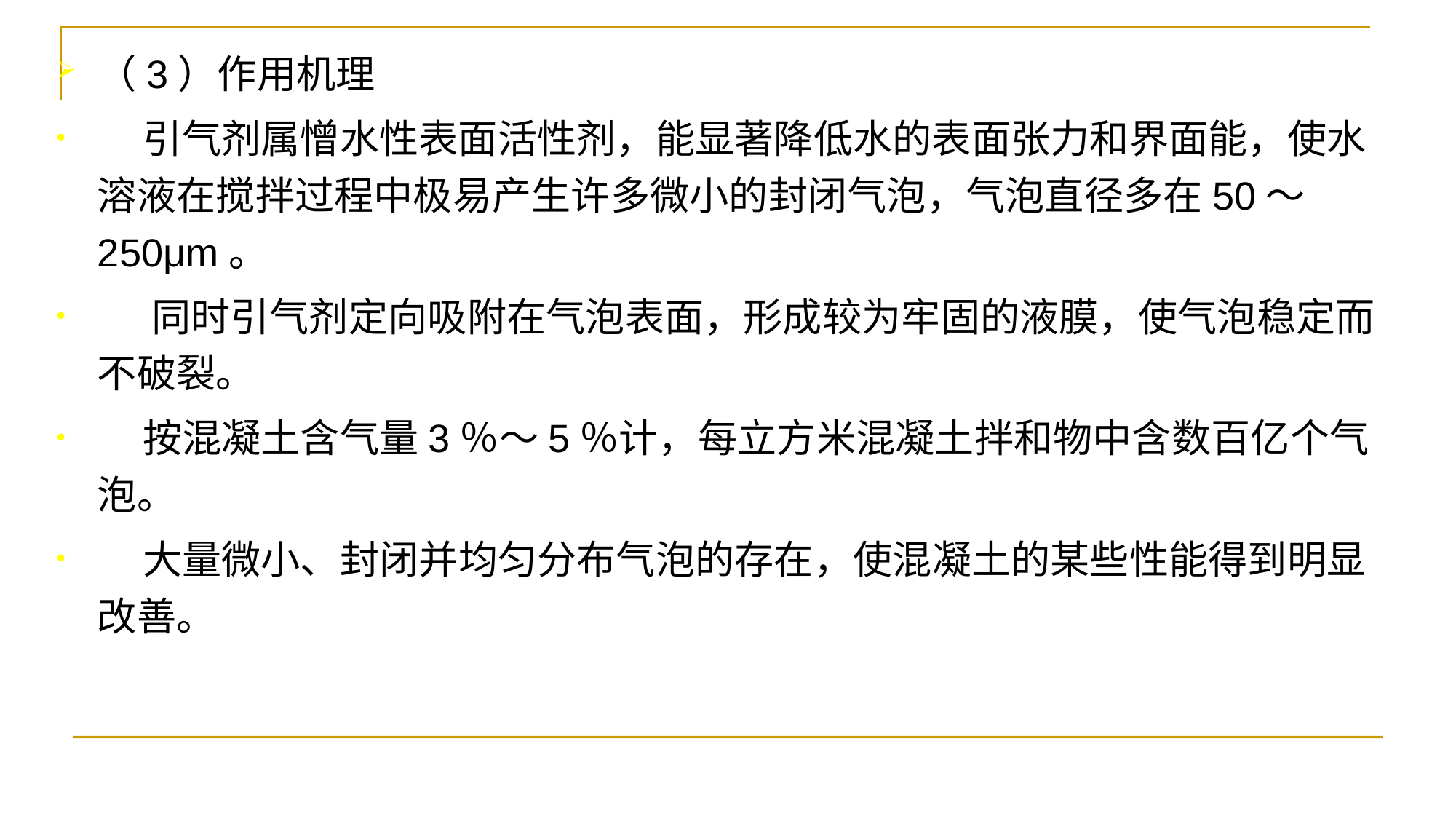

（3）作用机理
    引气剂属憎水性表面活性剂，能显著降低水的表面张力和界面能，使水溶液在搅拌过程中极易产生许多微小的封闭气泡，气泡直径多在50～250μm。
     同时引气剂定向吸附在气泡表面，形成较为牢固的液膜，使气泡稳定而不破裂。
    按混凝土含气量3％～5％计，每立方米混凝土拌和物中含数百亿个气泡。
    大量微小、封闭并均匀分布气泡的存在，使混凝土的某些性能得到明显改善。